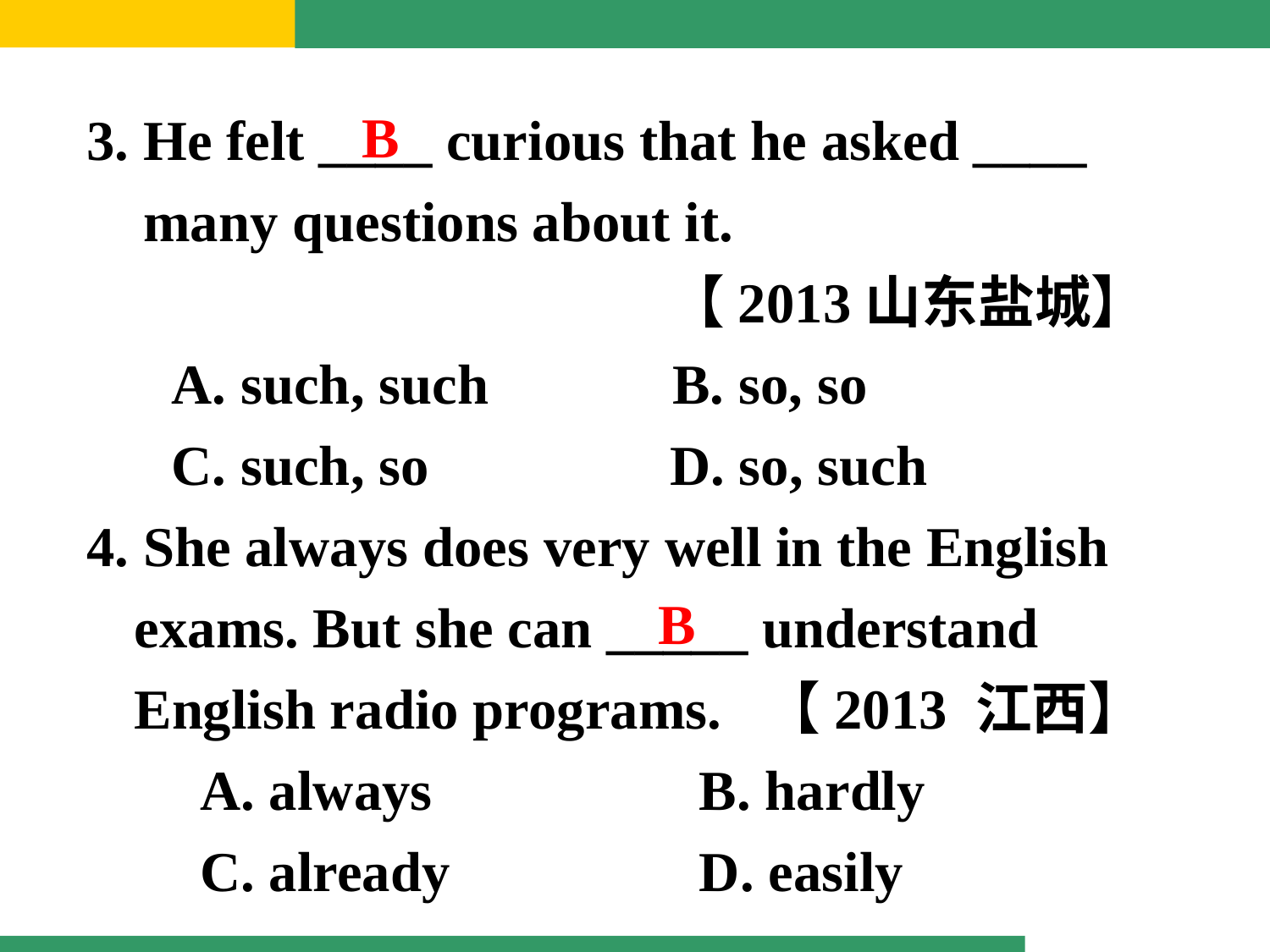

3. He felt ____ curious that he asked ____
    many questions about it.
                                            【2013山东盐城】
      A. such, such             B. so, so
      C. such, so                 D. so, such
4. She always does very well in the English exams. But she can _____ understand English radio programs.  【2013 江西】
        A. always	             B. hardly
        C. already	             D. easily
B
B